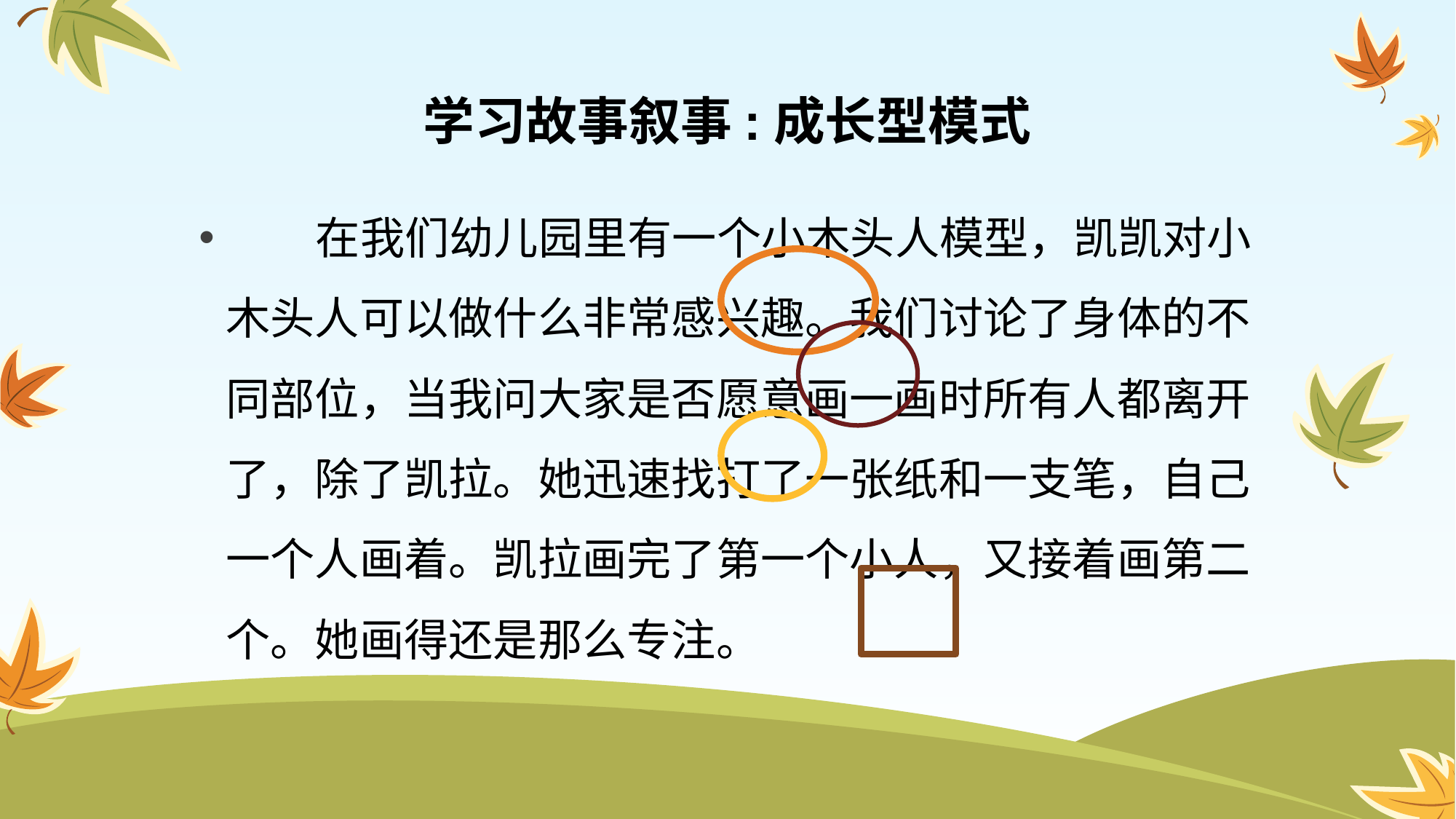

# 学习故事叙事:成长型模式

        在我们幼儿园里有一个小木头人模型，凯凯对小木头人可以做什么非常感兴趣。我们讨论了身体的不同部位，当我问大家是否愿意画一画时所有人都离开了，除了凯拉。她迅速找打了一张纸和一支笔，自己一个人画着。凯拉画完了第一个小人，又接着画第二个。她画得还是那么专注。